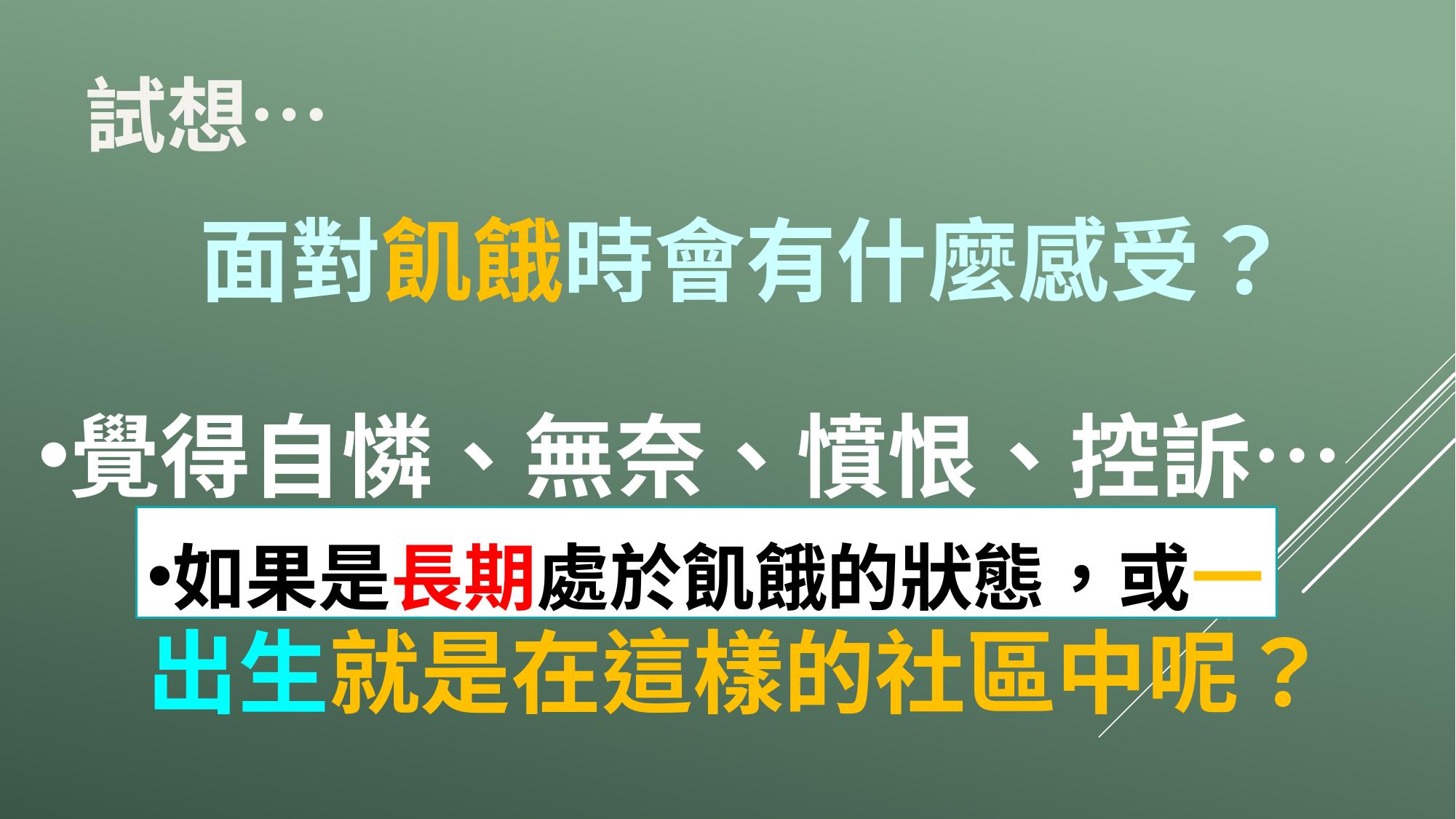

試想…
面對飢餓時會有什麼感受？
覺得自憐、無奈、憤恨、控訴…
如果是長期處於飢餓的狀態，或一出生就是在這樣的社區中呢？